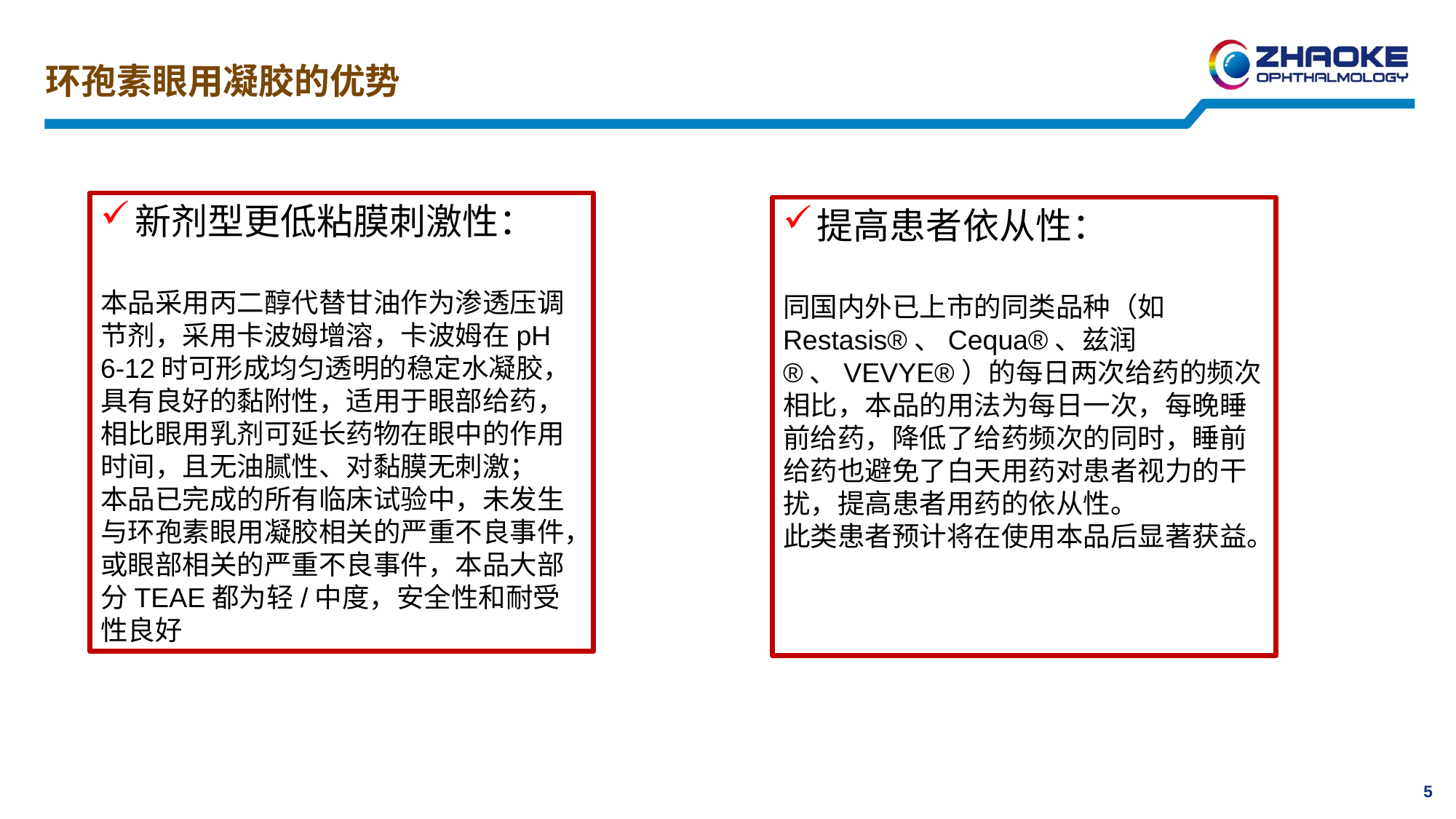

环孢素眼用凝胶的优势
新剂型更低粘膜刺激性：

本品采用丙二醇代替甘油作为渗透压调节剂，采用卡波姆增溶，卡波姆在pH 6-12时可形成均匀透明的稳定水凝胶，具有良好的黏附性，适用于眼部给药，相比眼用乳剂可延长药物在眼中的作用时间，且无油腻性、对黏膜无刺激；
本品已完成的所有临床试验中，未发生与环孢素眼用凝胶相关的严重不良事件，或眼部相关的严重不良事件，本品大部分TEAE都为轻/中度，安全性和耐受性良好
提高患者依从性：

同国内外已上市的同类品种（如Restasis®、Cequa®、兹润®、VEVYE®）的每日两次给药的频次相比，本品的用法为每日一次，每晚睡前给药，降低了给药频次的同时，睡前给药也避免了白天用药对患者视力的干扰，提高患者用药的依从性。
此类患者预计将在使用本品后显著获益。